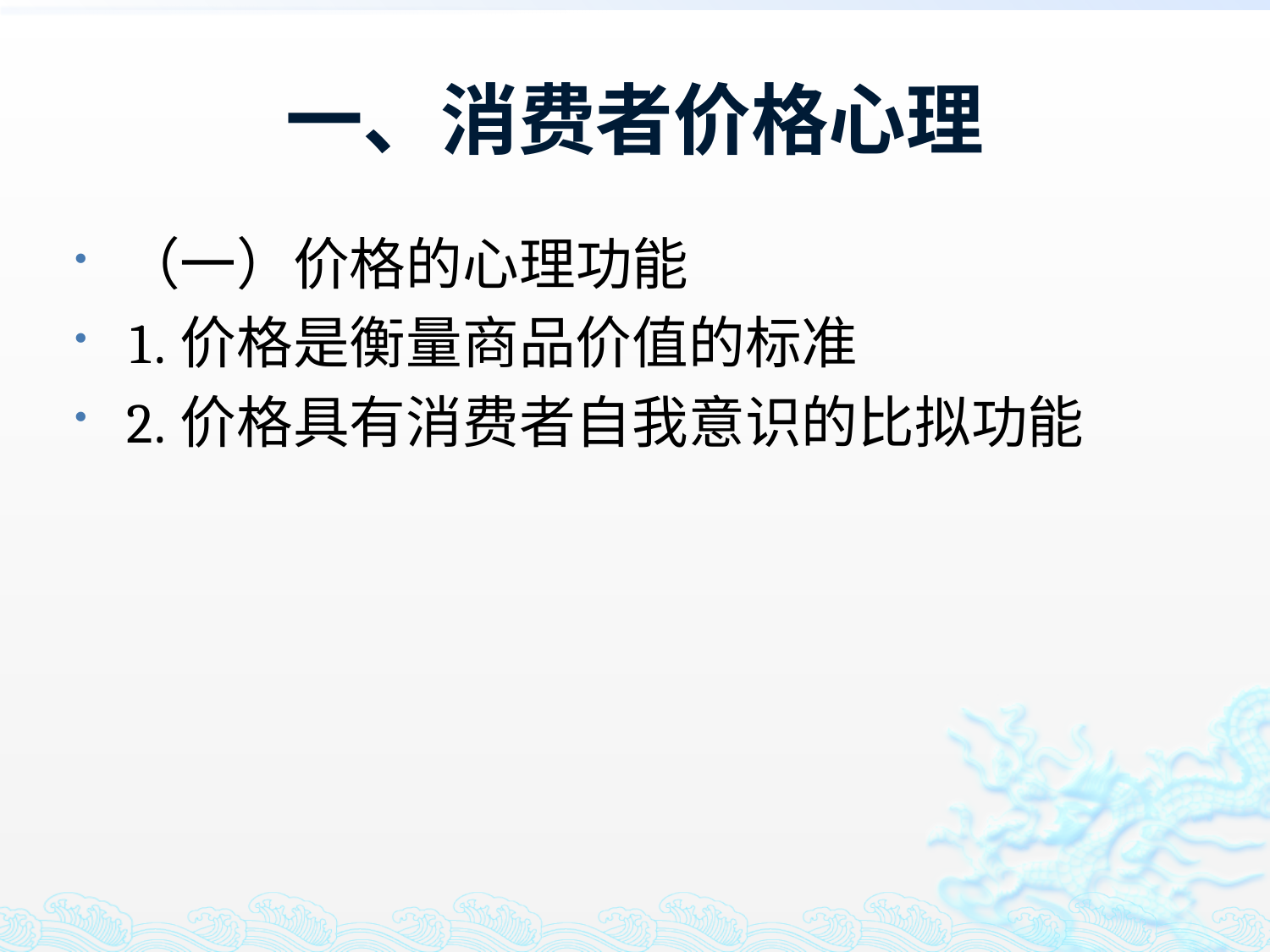

# 一、消费者价格心理
（一）价格的心理功能
1.价格是衡量商品价值的标准
2.价格具有消费者自我意识的比拟功能